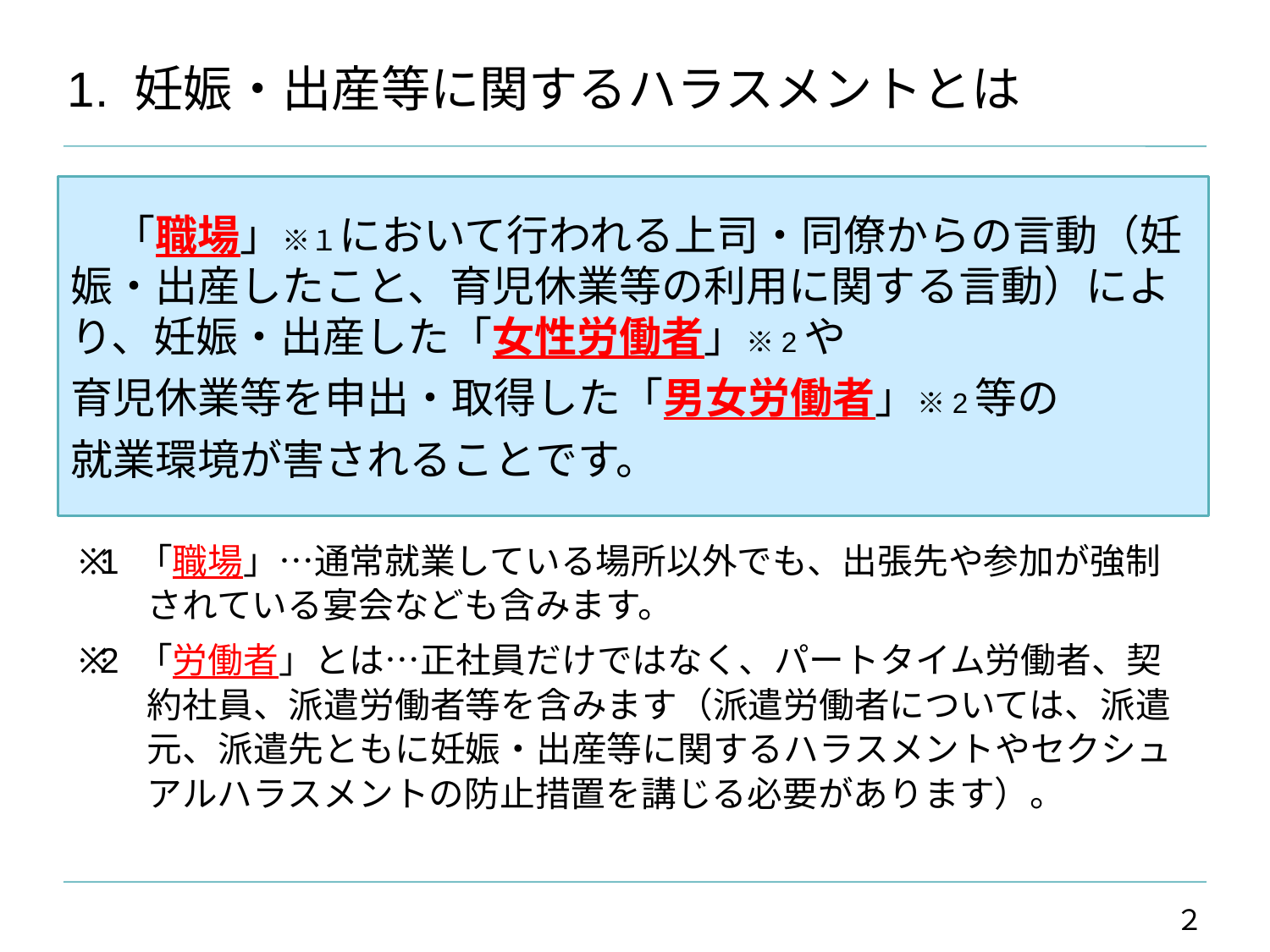

# 1. 妊娠・出産等に関するハラスメントとは
　「職場」※１において行われる上司・同僚からの言動（妊娠・出産したこと、育児休業等の利用に関する言動）により、妊娠・出産した「女性労働者」※2や
育児休業等を申出・取得した「男女労働者」※2等の
就業環境が害されることです。
※1 「職場」…通常就業している場所以外でも、出張先や参加が強制されている宴会なども含みます。
※2 「労働者」とは…正社員だけではなく、パートタイム労働者、契約社員、派遣労働者等を含みます（派遣労働者については、派遣元、派遣先ともに妊娠・出産等に関するハラスメントやセクシュアルハラスメントの防止措置を講じる必要があります）。
２